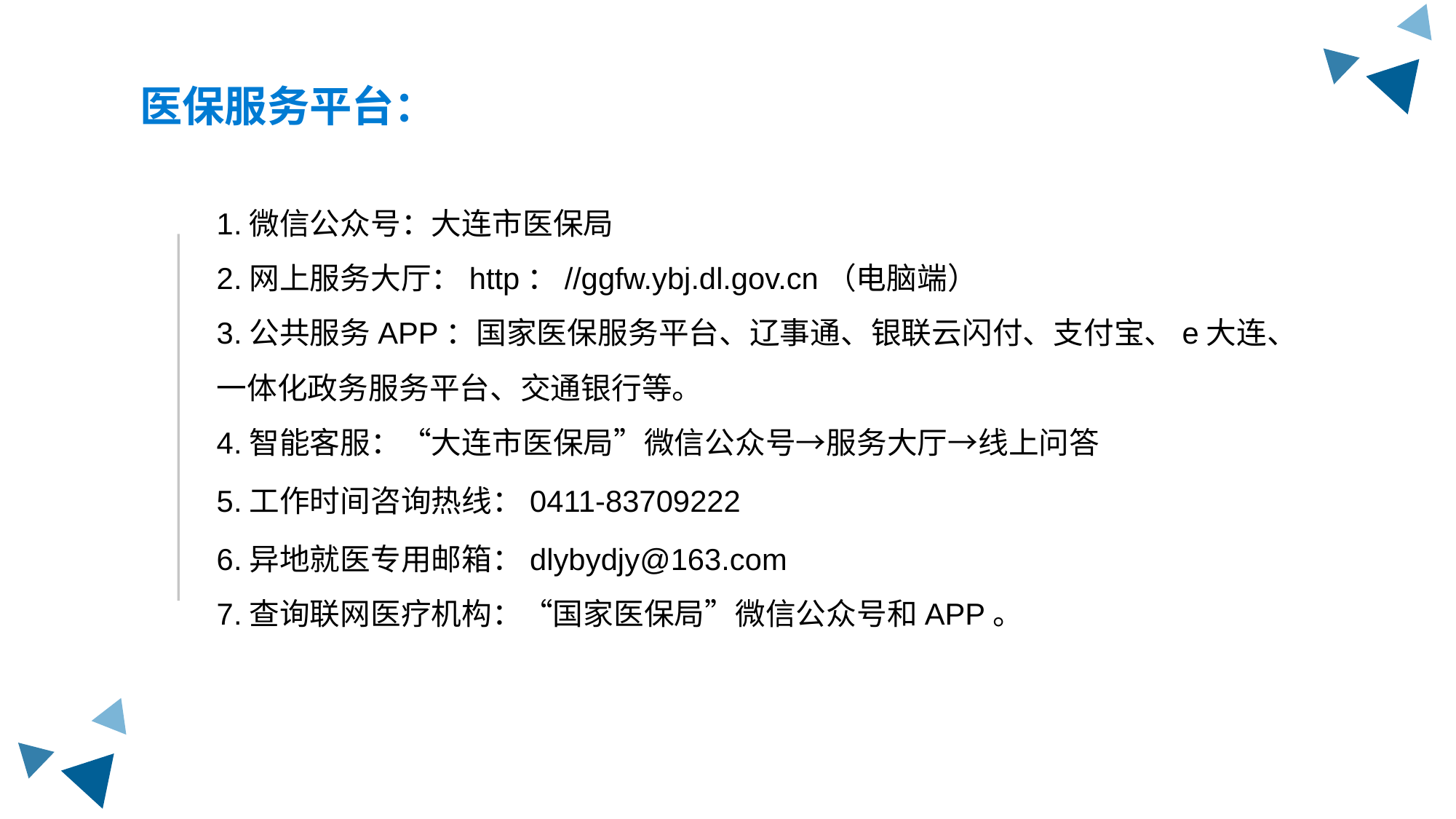

医保服务平台：

1.微信公众号：大连市医保局
2.网上服务大厅：http：//ggfw.ybj.dl.gov.cn（电脑端）
3.公共服务APP：国家医保服务平台、辽事通、银联云闪付、支付宝、e大连、一体化政务服务平台、交通银行等。
4.智能客服：“大连市医保局”微信公众号→服务大厅→线上问答
5.工作时间咨询热线：0411-83709222
6.异地就医专用邮箱：dlybydjy@163.com
7.查询联网医疗机构：“国家医保局”微信公众号和APP。